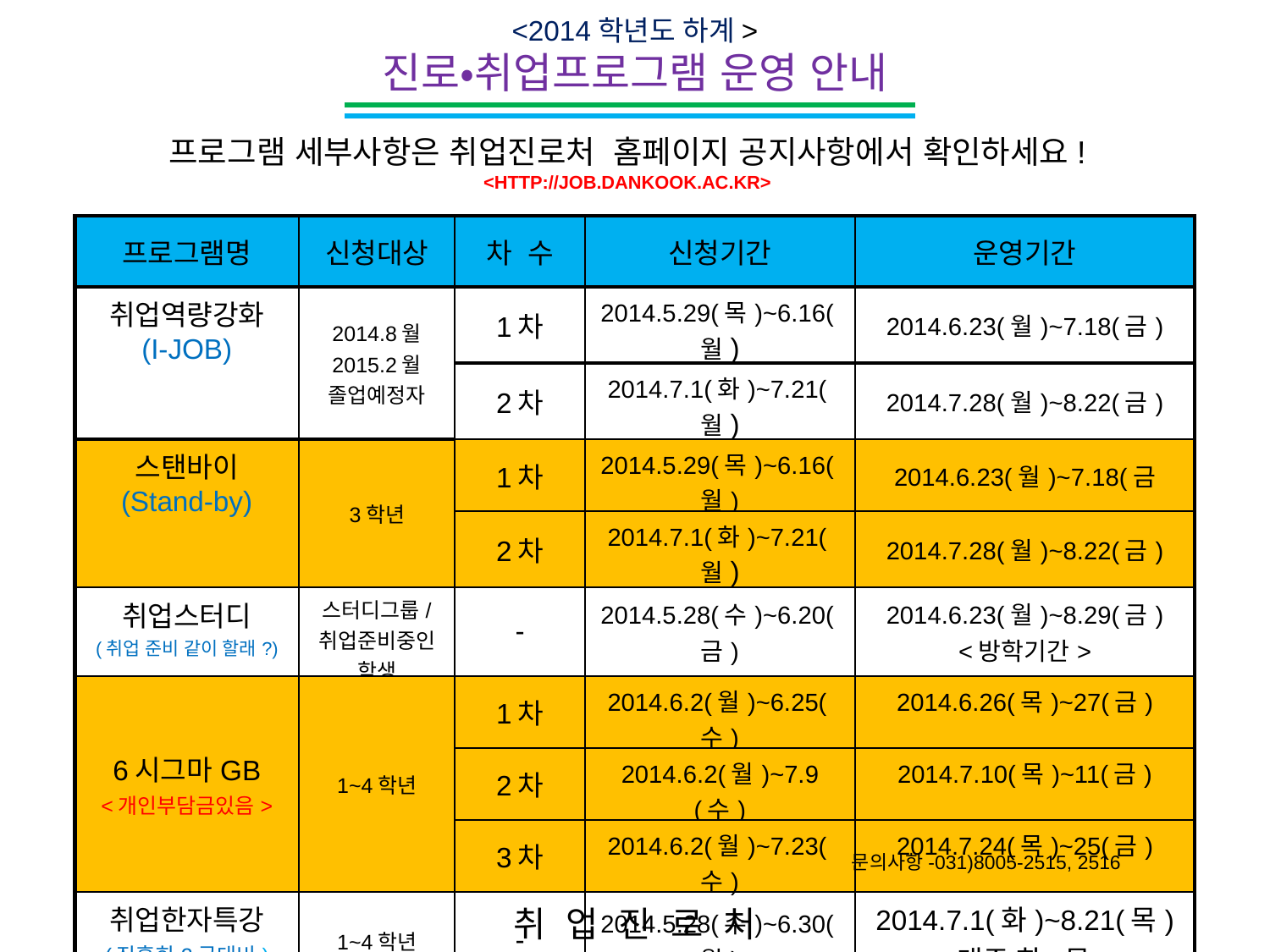

<2014학년도 하계>
진로•취업프로그램 운영 안내
프로그램 세부사항은 취업진로처  홈페이지 공지사항에서 확인하세요!
<HTTP://JOB.DANKOOK.AC.KR>
| 프로그램명 | 신청대상 | 차 수 | 신청기간 | 운영기간 |
| --- | --- | --- | --- | --- |
| 취업역량강화 (I-JOB) | 2014.8월 2015.2월 졸업예정자 | 1차 | 2014.5.29(목)~6.16(월) | 2014.6.23(월)~7.18(금) |
|  |  | 2차 | 2014.7.1(화)~7.21(월) | 2014.7.28(월)~8.22(금) |
| 스탠바이 (Stand-by) | 3학년 | 1차 | 2014.5.29(목)~6.16(월) | 2014.6.23(월)~7.18(금 |
|  |  | 2차 | 2014.7.1(화)~7.21(월) | 2014.7.28(월)~8.22(금) |
| 취업스터디 (취업 준비 같이 할래?) | 스터디그룹/ 취업준비중인학생 | - | 2014.5.28(수)~6.20(금) | 2014.6.23(월)~8.29(금) <방학기간> |
| 6시그마GB <개인부담금있음> | 1~4학년 | 1차 | 2014.6.2(월)~6.25(수) | 2014.6.26(목)~27(금) |
|  |  | 2차 | 2014.6.2(월)~7.9(수) | 2014.7.10(목)~11(금) |
|  |  | 3차 | 2014.6.2(월)~7.23(수) | 2014.7.24(목)~25(금) |
| 취업한자특강 (진흥회2급대비) <개인부담금있음> | 1~4학년 | - | 2014.5.28(수)~6.30(월) | 2014.7.1(화)~8.21(목) <매주 화,목> |
         문의사항-031)8005-2515, 2516
취  업  진  로  처